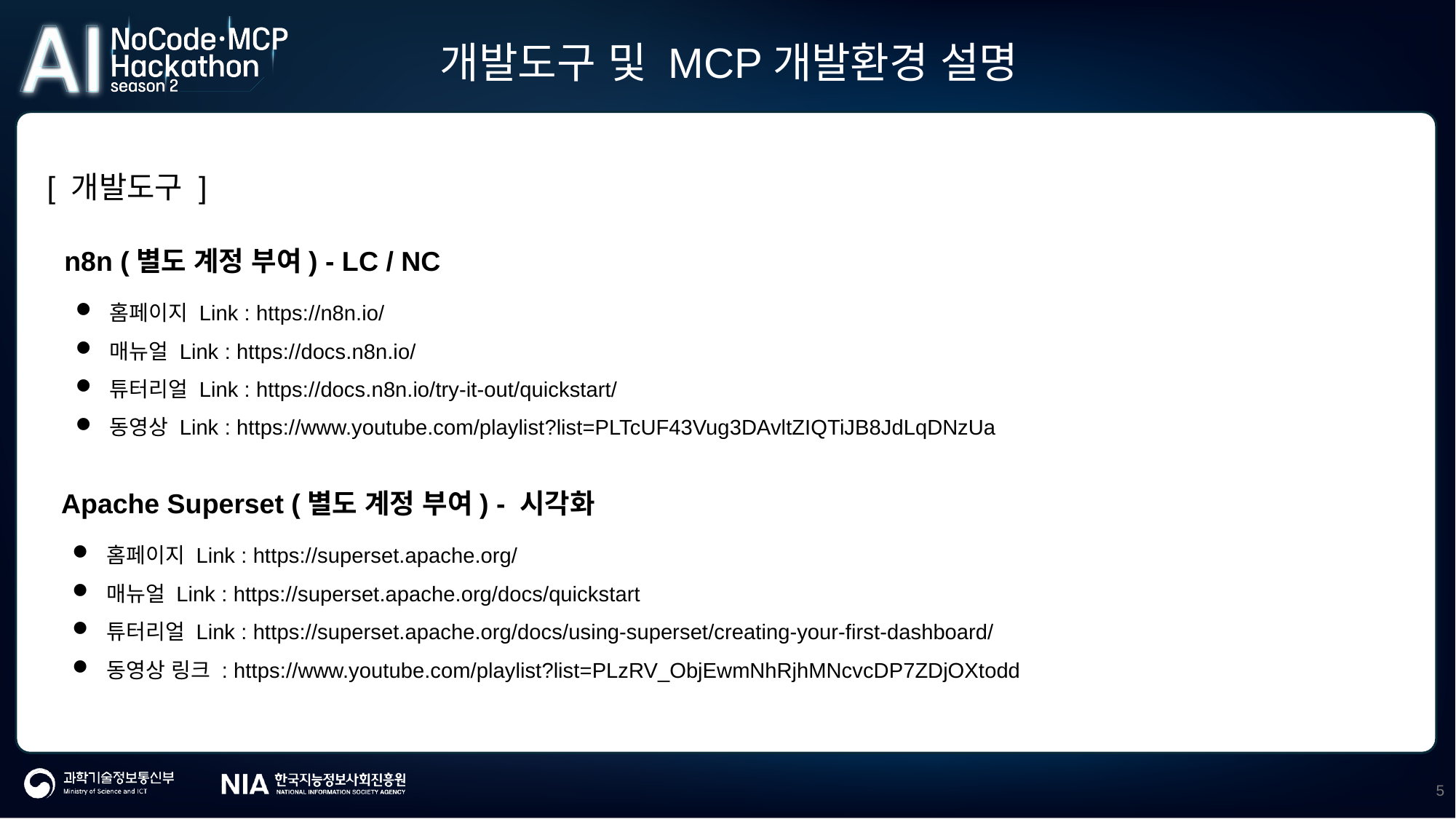

개발도구 및 MCP개발환경 설명

[ 개발도구 ]
n8n (별도 계정 부여) - LC / NC
홈페이지 Link : https://n8n.io/
매뉴얼 Link : https://docs.n8n.io/
튜터리얼 Link : https://docs.n8n.io/try-it-out/quickstart/
동영상 Link : https://www.youtube.com/playlist?list=PLTcUF43Vug3DAvltZIQTiJB8JdLqDNzUa
Apache Superset (별도 계정 부여) - 시각화
홈페이지 Link : https://superset.apache.org/
매뉴얼 Link : https://superset.apache.org/docs/quickstart
튜터리얼 Link : https://superset.apache.org/docs/using-superset/creating-your-first-dashboard/
동영상 링크 : https://www.youtube.com/playlist?list=PLzRV_ObjEwmNhRjhMNcvcDP7ZDjOXtodd